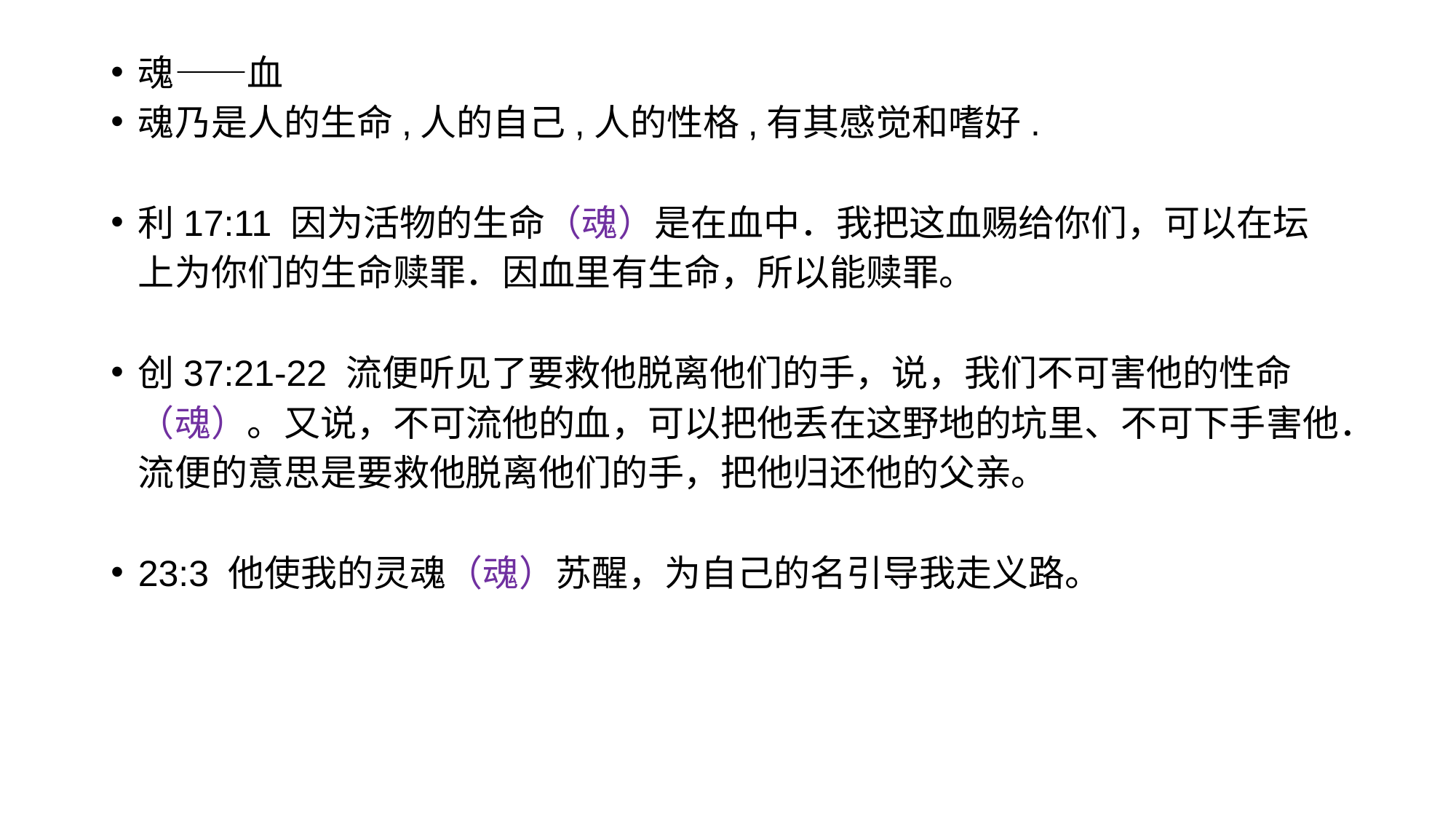

魂——血
魂乃是人的生命,人的自己,人的性格,有其感觉和嗜好.

利17:11 因为活物的生命（魂）是在血中．我把这血赐给你们，可以在坛上为你们的生命赎罪．因血里有生命，所以能赎罪。

创37:21-22 流便听见了要救他脱离他们的手，说，我们不可害他的性命（魂）。又说，不可流他的血，可以把他丢在这野地的坑里、不可下手害他．流便的意思是要救他脱离他们的手，把他归还他的父亲。

23:3 他使我的灵魂（魂）苏醒，为自己的名引导我走义路。